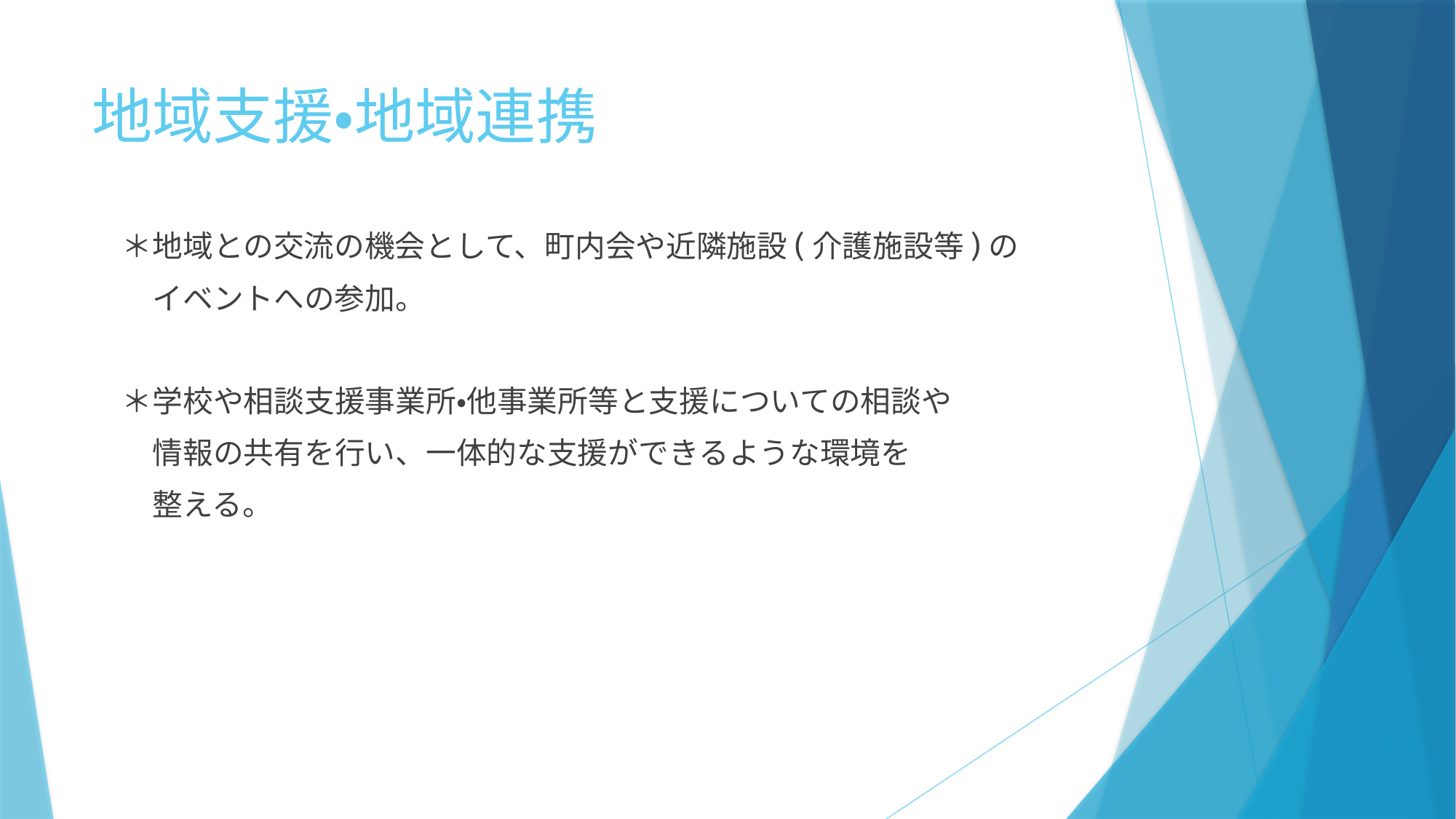

# 地域支援・地域連携

　＊地域との交流の機会として、町内会や近隣施設(介護施設等)の
　　イベントへの参加。

　＊学校や相談支援事業所・他事業所等と支援についての相談や
　　情報の共有を行い、一体的な支援ができるような環境を
　　整える。